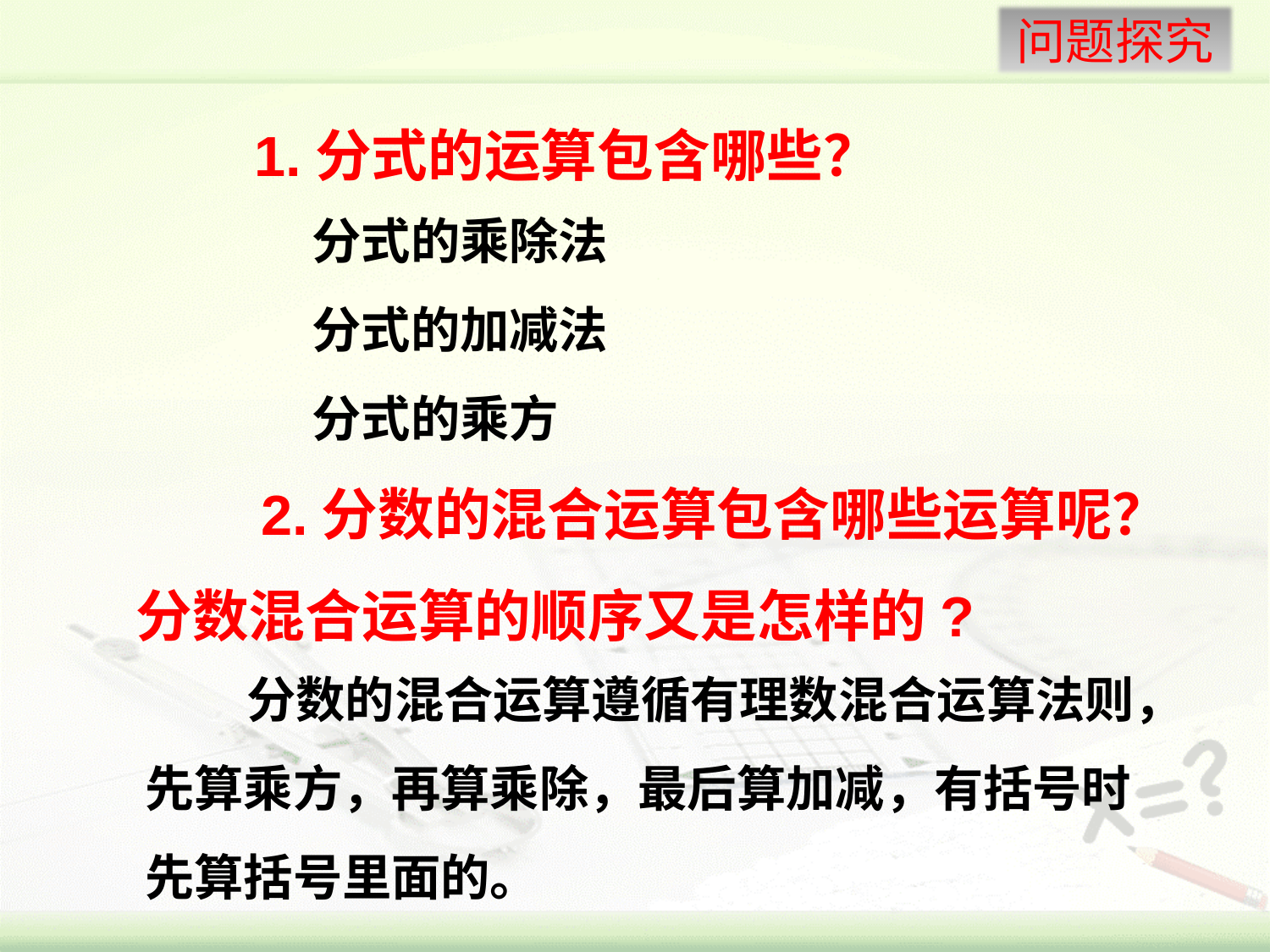

1.分式的运算包含哪些？
分式的乘除法
分式的加减法
分式的乘方
        2.分数的混合运算包含哪些运算呢？分数混合运算的顺序又是怎样的?
        分数的混合运算遵循有理数混合运算法则，先算乘方，再算乘除，最后算加减，有括号时先算括号里面的。